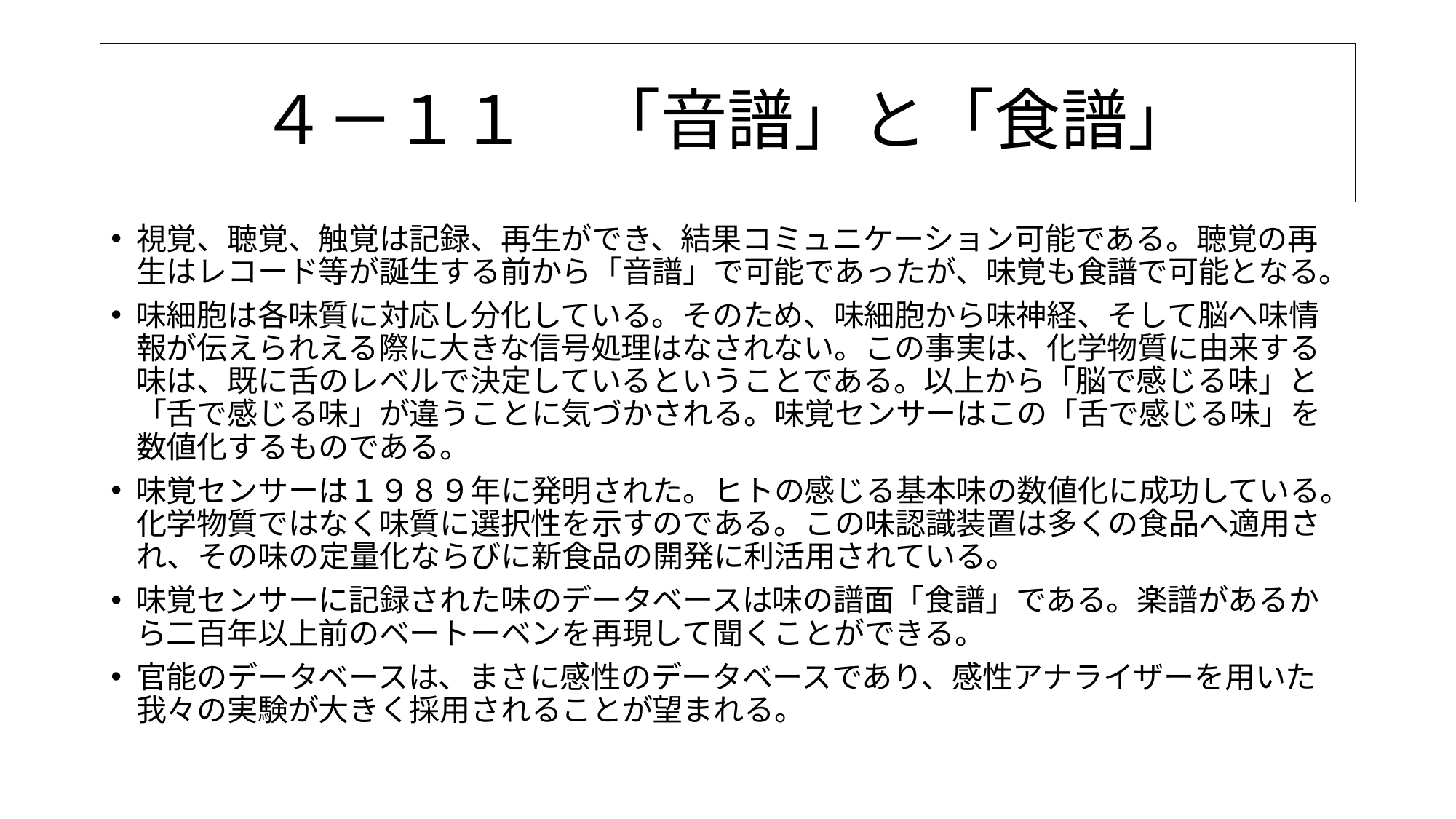

# ４－１１　「音譜」と「食譜」
視覚、聴覚、触覚は記録、再生ができ、結果コミュニケーション可能である。聴覚の再生はレコード等が誕生する前から「音譜」で可能であったが、味覚も食譜で可能となる。
味細胞は各味質に対応し分化している。そのため、味細胞から味神経、そして脳へ味情報が伝えられえる際に大きな信号処理はなされない。この事実は、化学物質に由来する味は、既に舌のレベルで決定しているということである。以上から「脳で感じる味」と「舌で感じる味」が違うことに気づかされる。味覚センサーはこの「舌で感じる味」を数値化するものである。
味覚センサーは１９８９年に発明された。ヒトの感じる基本味の数値化に成功している。化学物質ではなく味質に選択性を示すのである。この味認識装置は多くの食品へ適用され、その味の定量化ならびに新食品の開発に利活用されている。
味覚センサーに記録された味のデータベースは味の譜面「食譜」である。楽譜があるから二百年以上前のベートーベンを再現して聞くことができる。
官能のデータベースは、まさに感性のデータベースであり、感性アナライザーを用いた我々の実験が大きく採用されることが望まれる。